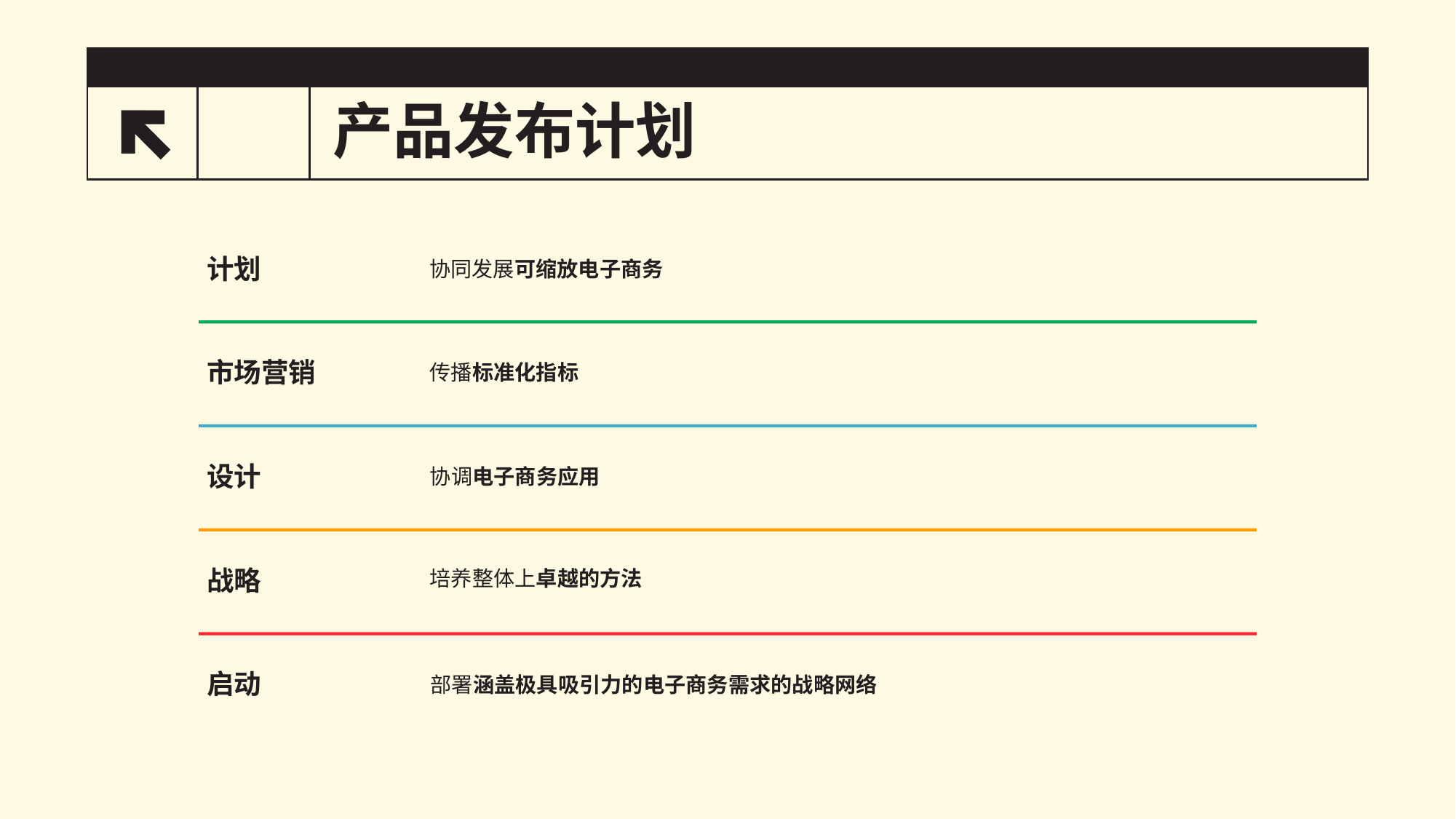

# 产品发布计划

9
计划
协同发展可缩放电子商务
市场营销
传播标准化指标
设计
协调电子商务应用
战略
培养整体上卓越的方法
启动
部署涵盖极具吸引力的电子商务需求的战略网络